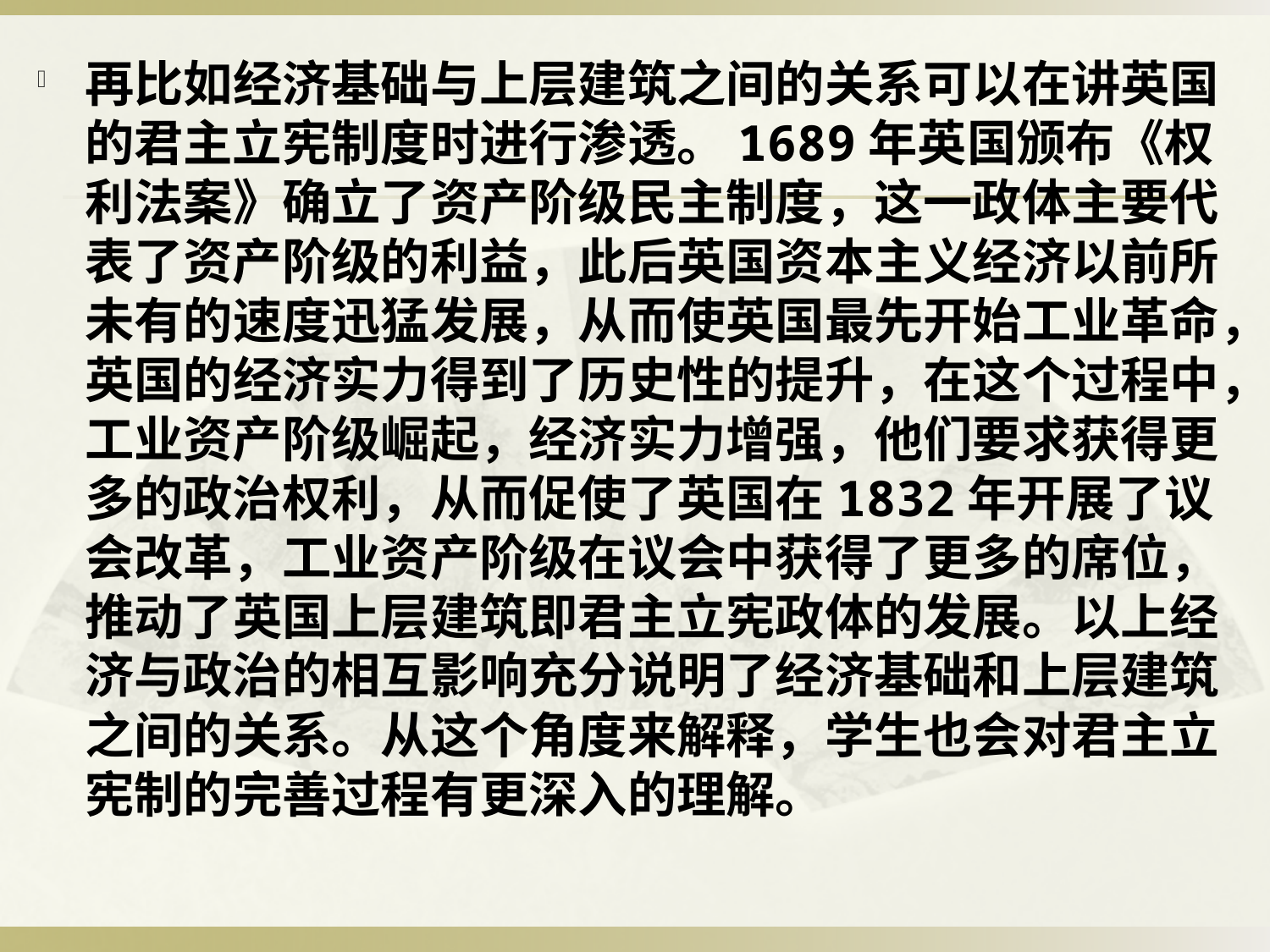

再比如经济基础与上层建筑之间的关系可以在讲英国的君主立宪制度时进行渗透。1689年英国颁布《权利法案》确立了资产阶级民主制度，这一政体主要代表了资产阶级的利益，此后英国资本主义经济以前所未有的速度迅猛发展，从而使英国最先开始工业革命，英国的经济实力得到了历史性的提升，在这个过程中，工业资产阶级崛起，经济实力增强，他们要求获得更多的政治权利，从而促使了英国在1832年开展了议会改革，工业资产阶级在议会中获得了更多的席位，推动了英国上层建筑即君主立宪政体的发展。以上经济与政治的相互影响充分说明了经济基础和上层建筑之间的关系。从这个角度来解释，学生也会对君主立宪制的完善过程有更深入的理解。